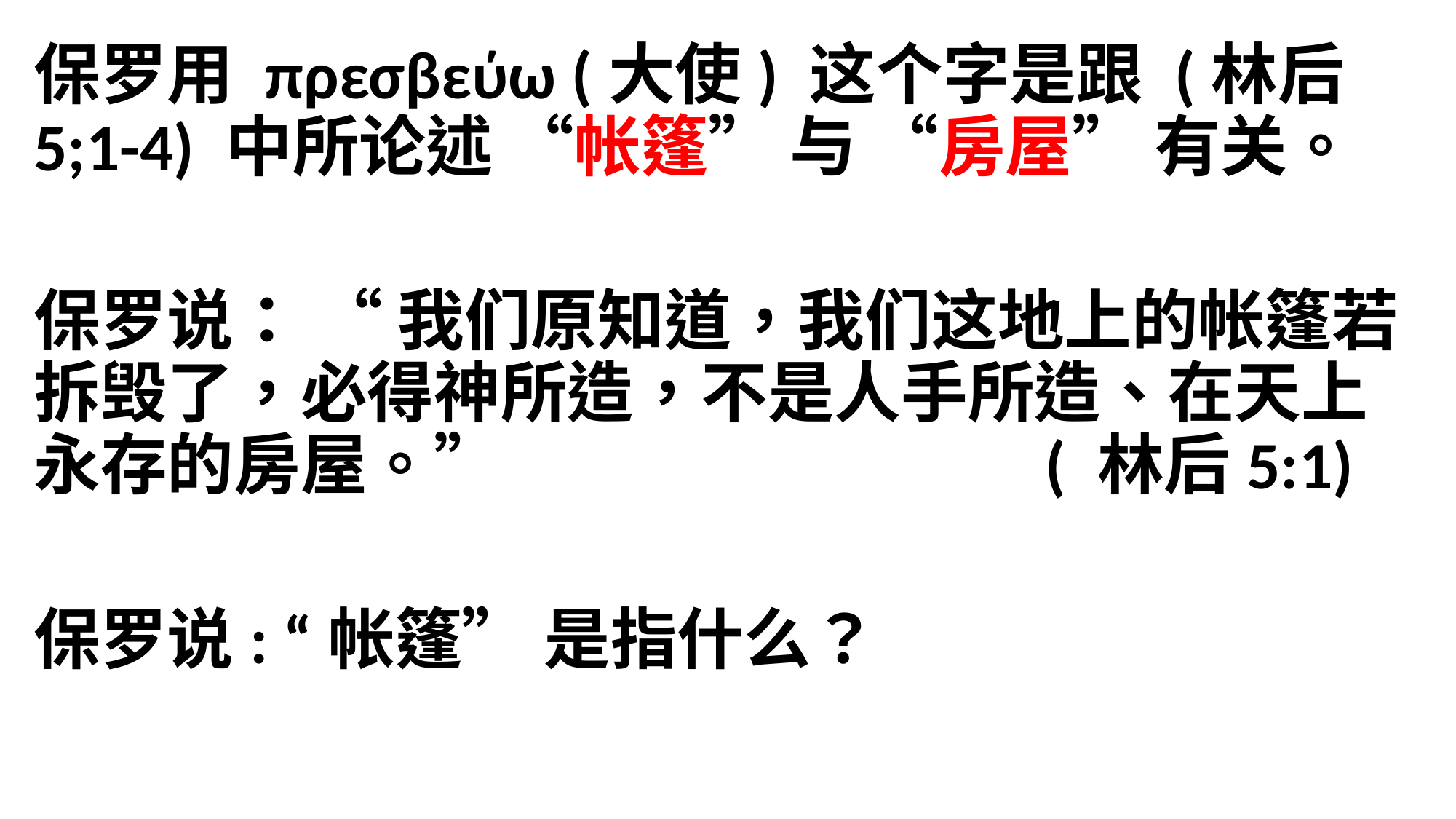

保罗用 πρεσβεύω (大使) 这个字是跟 (林后5;1-4) 中所论述 “帐篷” 与 “房屋” 有关。

保罗说： “ 我们原知道，我们这地上的帐篷若拆毁了，必得神所造，不是人手所造、在天上永存的房屋。”                                   ( 林后5:1)

保罗说: “帐篷” 是指什么？